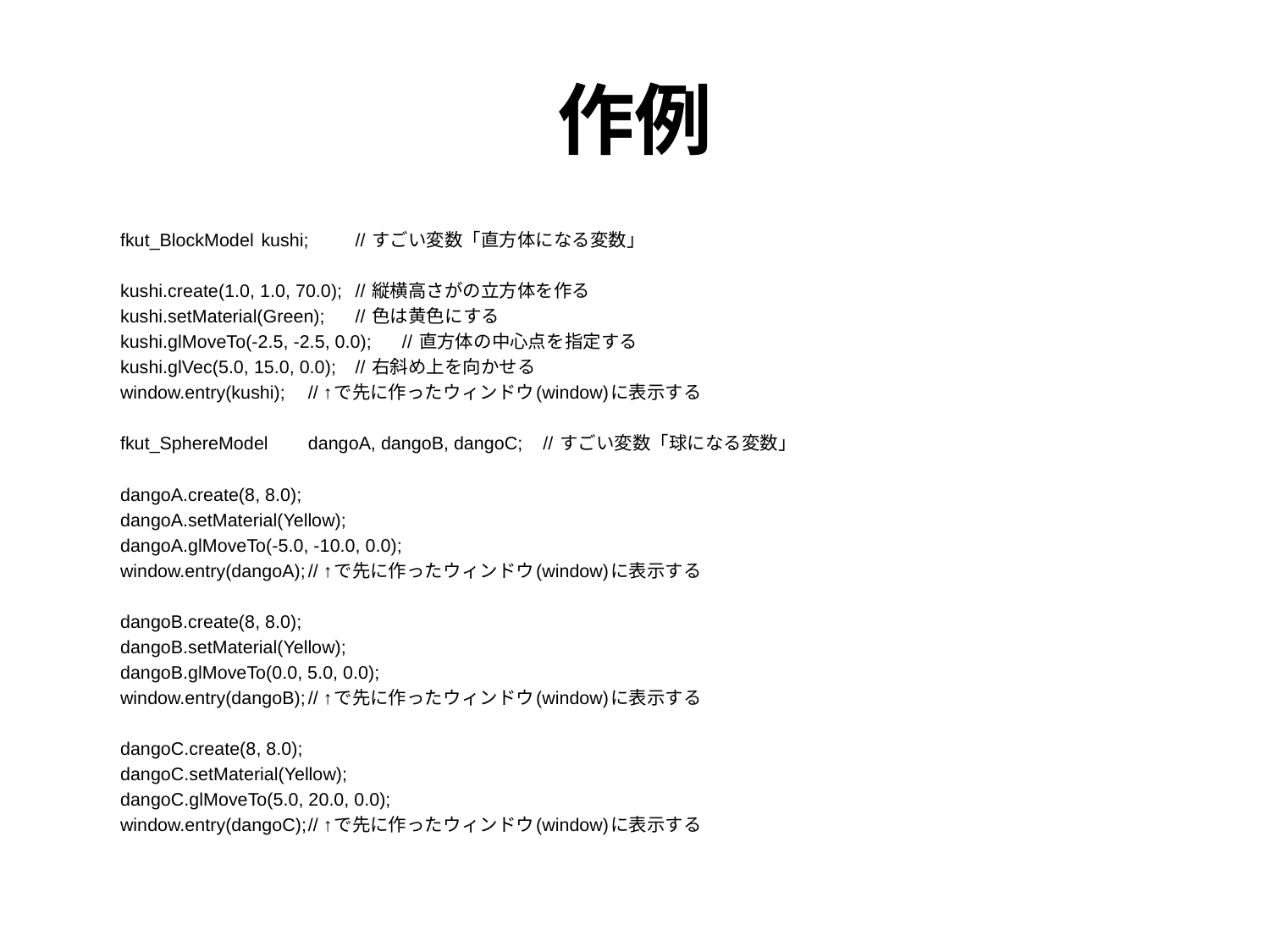

# 作例
	fkut_BlockModel	kushi;			// すごい変数「直方体になる変数」

	kushi.create(1.0, 1.0, 70.0);			// 縦横高さがの立方体を作る
	kushi.setMaterial(Green);			// 色は黄色にする
	kushi.glMoveTo(-2.5, -2.5, 0.0);			// 直方体の中心点を指定する
	kushi.glVec(5.0, 15.0, 0.0);			// 右斜め上を向かせる
	window.entry(kushi);				// ↑で先に作ったウィンドウ(window)に表示する

	fkut_SphereModel	dangoA, dangoB, dangoC;		// すごい変数「球になる変数」

	dangoA.create(8, 8.0);
	dangoA.setMaterial(Yellow);
	dangoA.glMoveTo(-5.0, -10.0, 0.0);
	window.entry(dangoA);			// ↑で先に作ったウィンドウ(window)に表示する

	dangoB.create(8, 8.0);
	dangoB.setMaterial(Yellow);
	dangoB.glMoveTo(0.0, 5.0, 0.0);
	window.entry(dangoB);			// ↑で先に作ったウィンドウ(window)に表示する

	dangoC.create(8, 8.0);
	dangoC.setMaterial(Yellow);
	dangoC.glMoveTo(5.0, 20.0, 0.0);
	window.entry(dangoC);			// ↑で先に作ったウィンドウ(window)に表示する